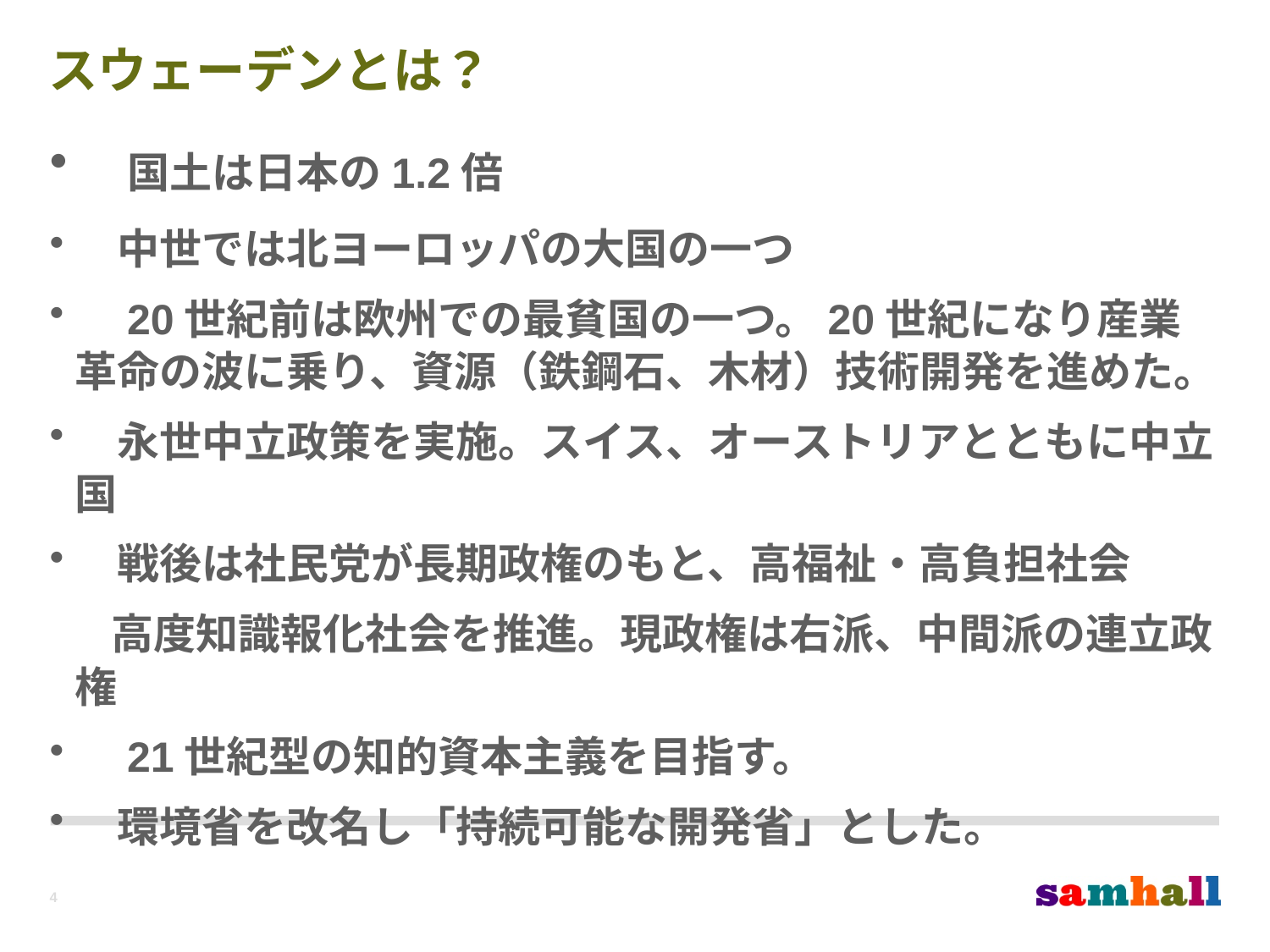

# スウェーデンとは？
　国土は日本の1.2倍
　中世では北ヨーロッパの大国の一つ
　20世紀前は欧州での最貧国の一つ。20世紀になり産業革命の波に乗り、資源（鉄鋼石、木材）技術開発を進めた。
　永世中立政策を実施。スイス、オーストリアとともに中立国
　戦後は社民党が長期政権のもと、高福祉・高負担社会
 　高度知識報化社会を推進。現政権は右派、中間派の連立政権
　21世紀型の知的資本主義を目指す。
　環境省を改名し「持続可能な開発省」とした。

4